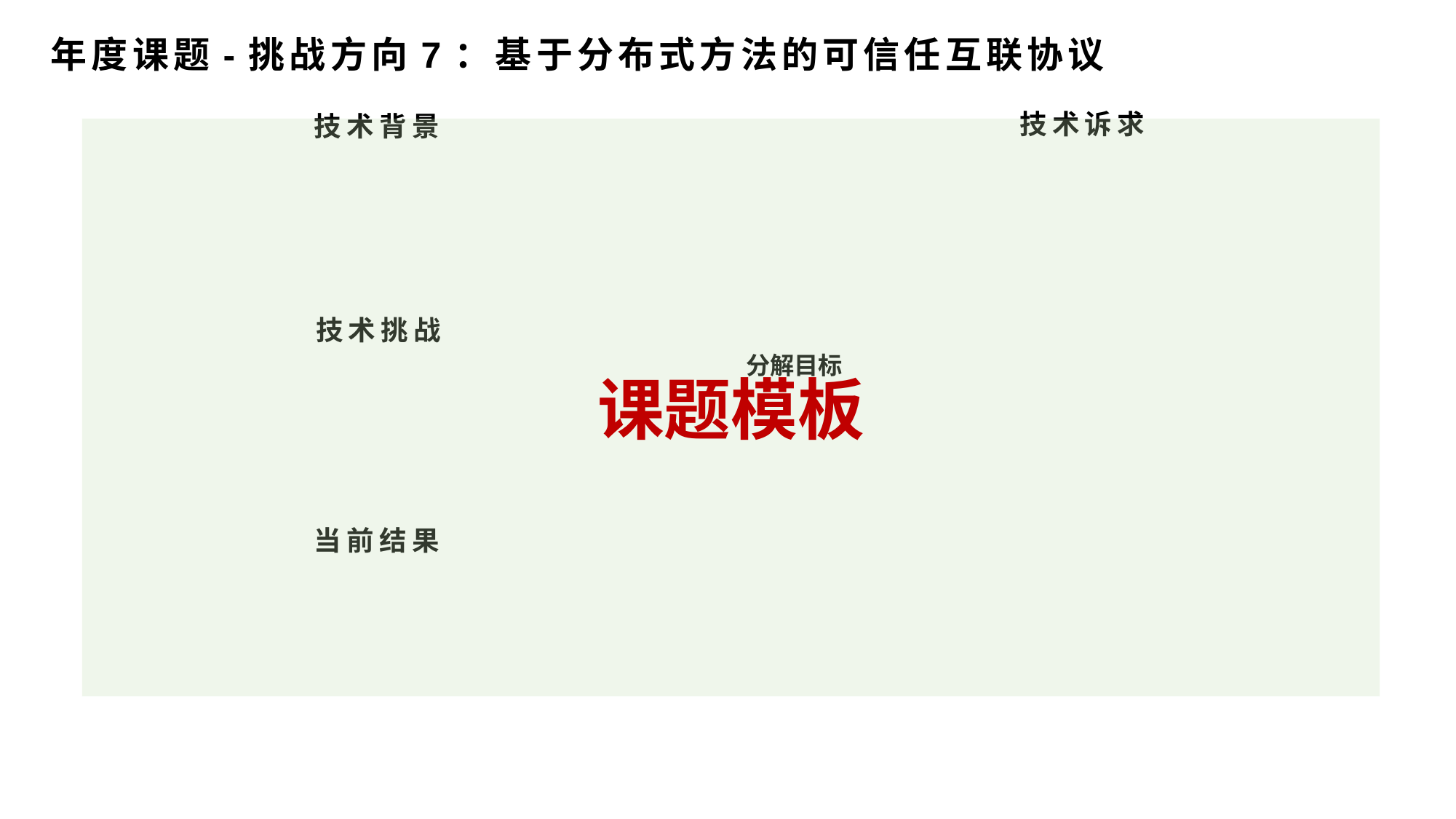

年度课题-挑战方向7：基于分布式方法的可信任互联协议
技术诉求
技术背景
课题模板
技术挑战
分解目标

当前结果